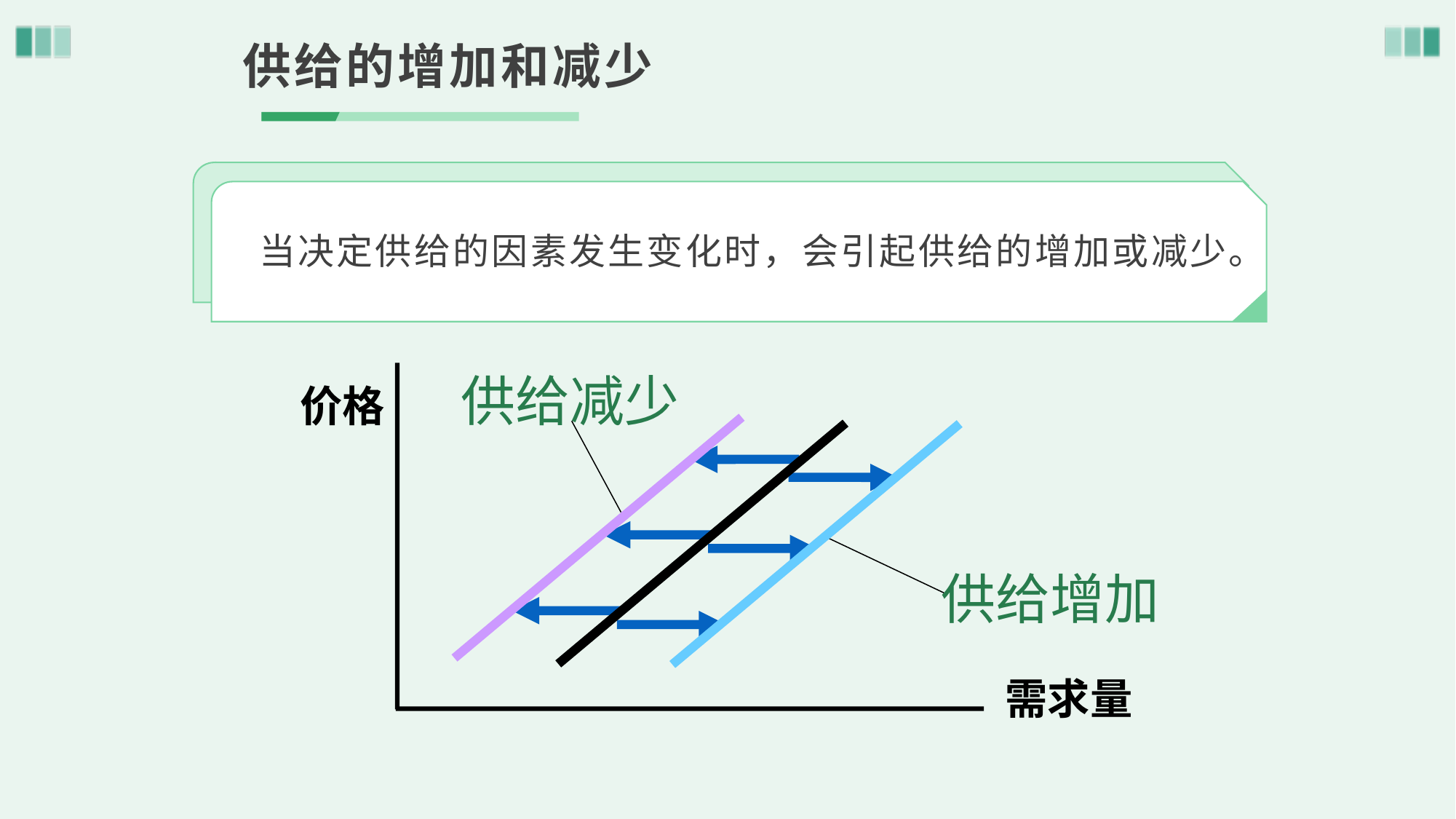

供给的增加和减少

当决定供给的因素发生变化时，会引起供给的增加或减少。

供给减少

价格

供给增加

需求量

39